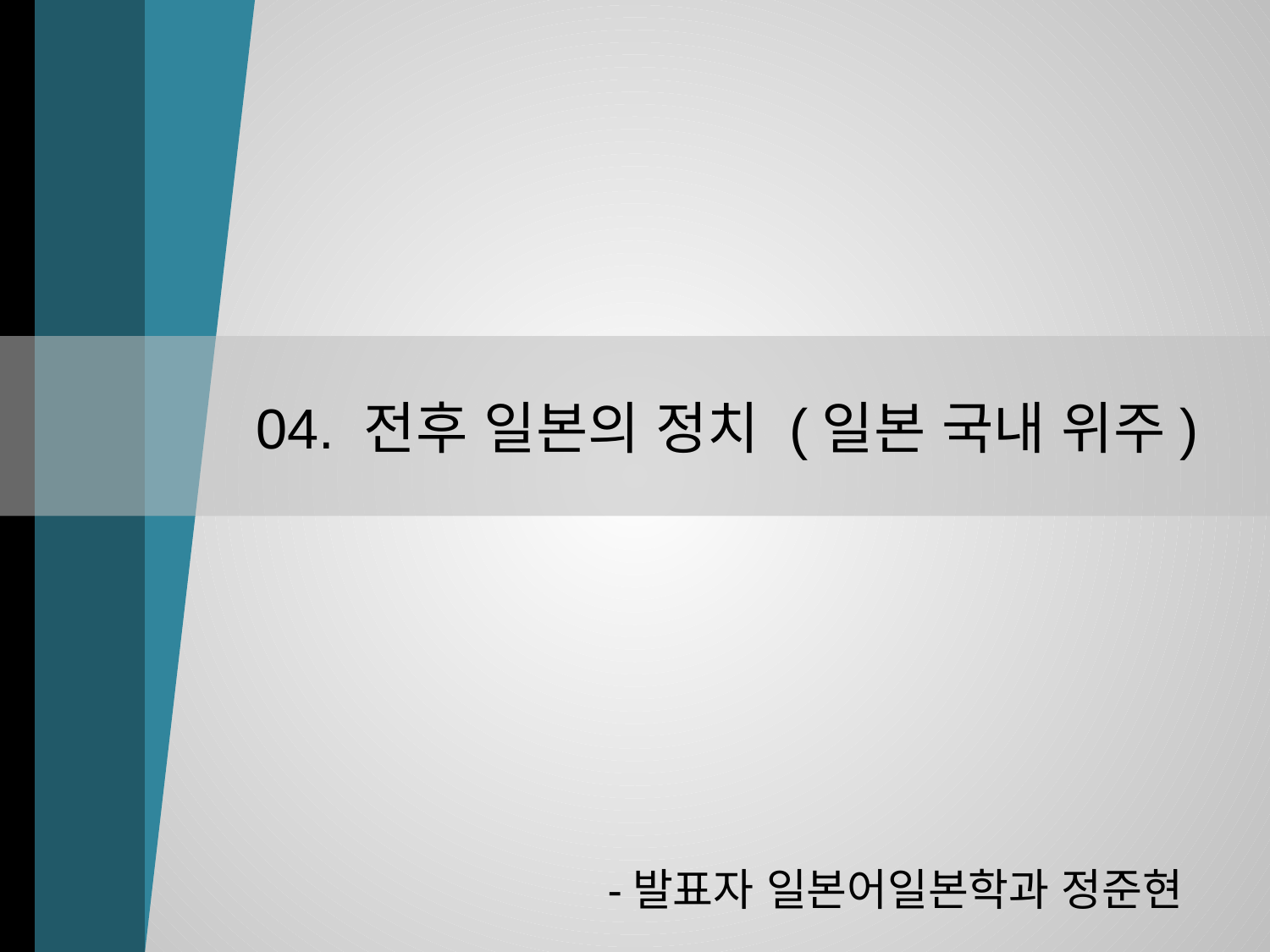

04. 전후 일본의 정치 (일본 국내 위주)
-발표자 일본어일본학과 정준현